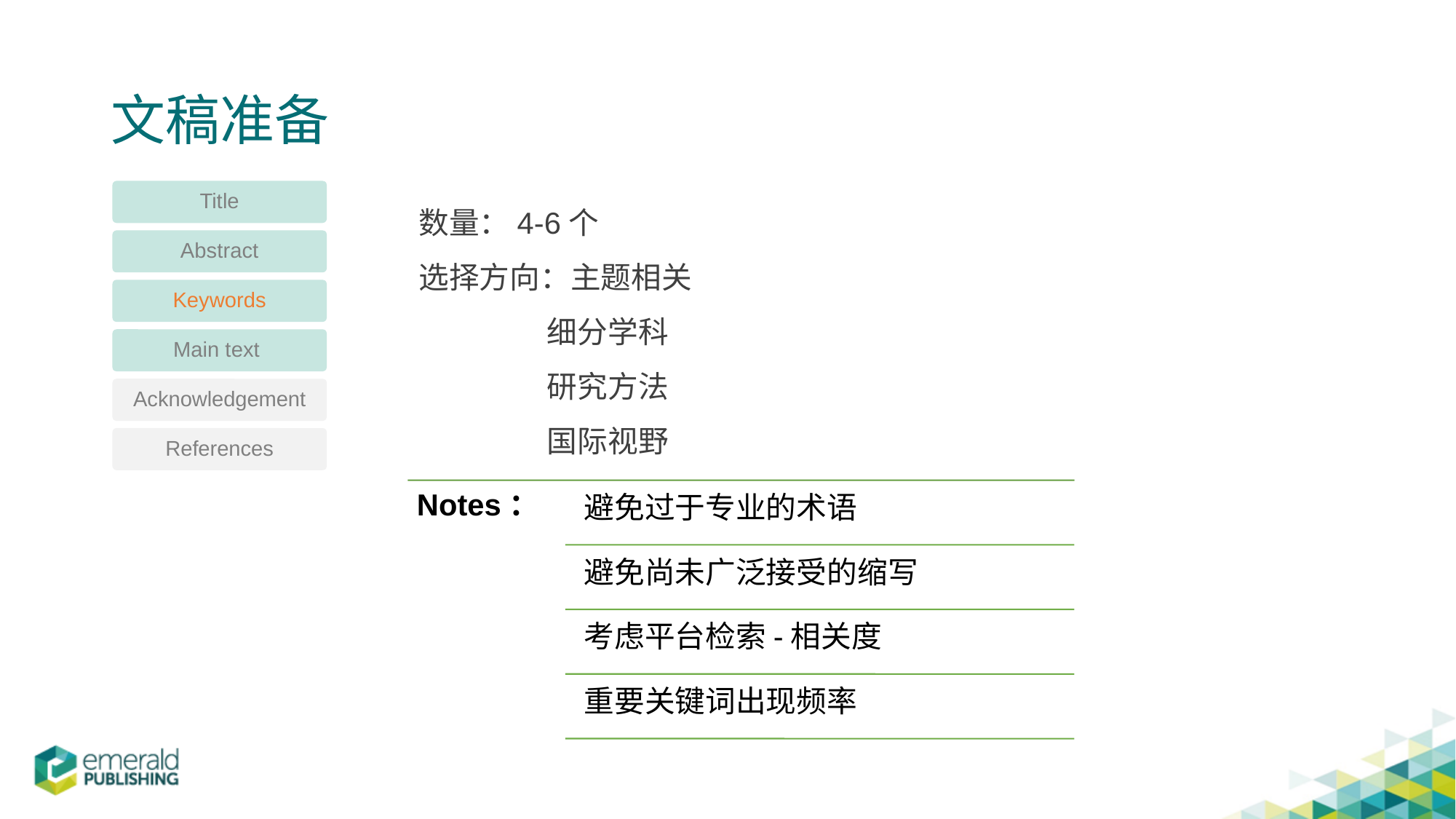

# 文稿准备
数量：4-6个
选择方向：主题相关
                  细分学科
                  研究方法
                  国际视野

Title

Abstract

Keywords

Main text

Acknowledgement

References
Notes：
避免过于专业的术语
避免尚未广泛接受的缩写
考虑平台检索-相关度
重要关键词出现频率